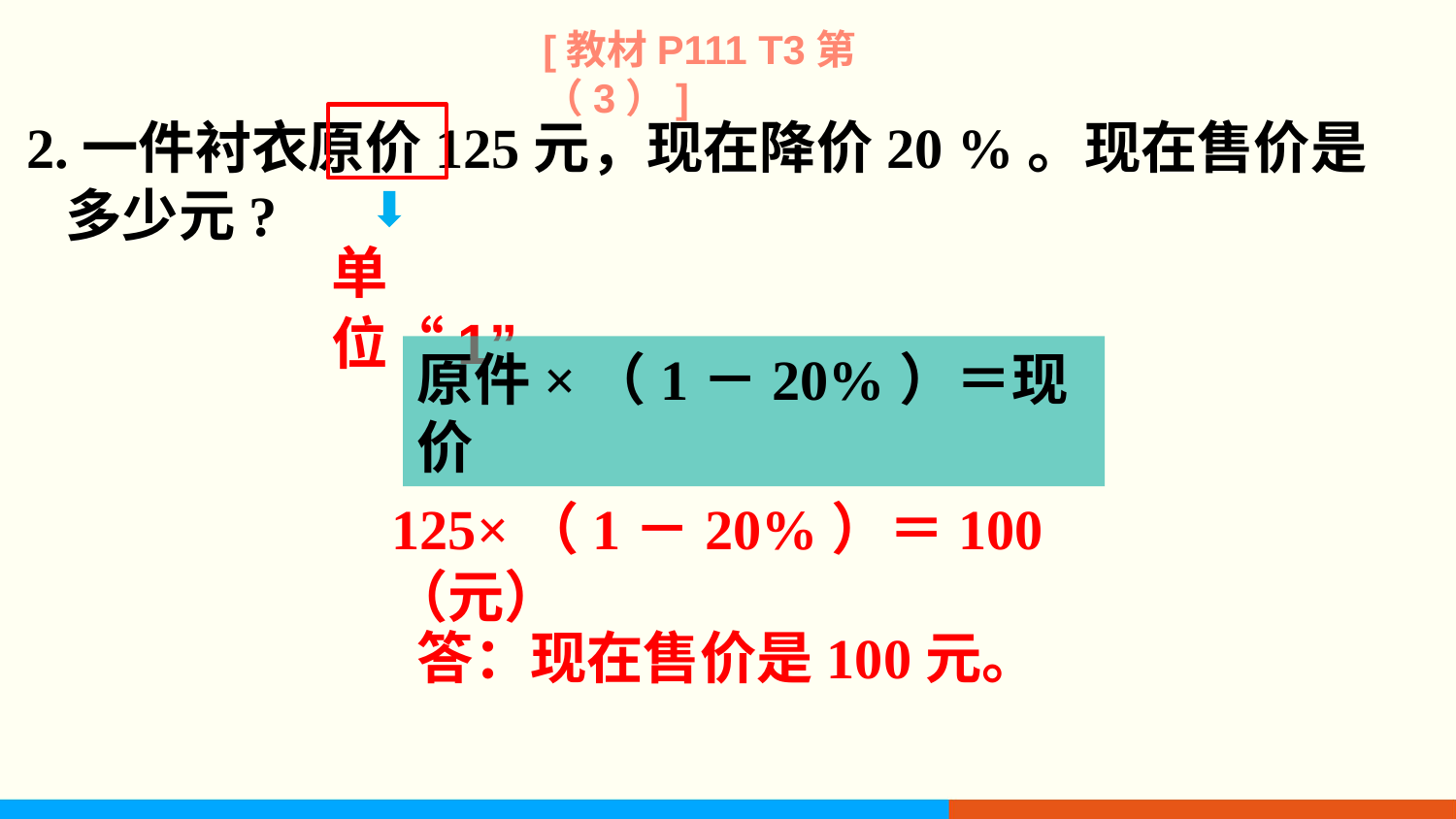

[教材P111 T3第（3）]
2.一件衬衣原价125元，现在降价20 %。现在售价是
  多少元?

单位“1”
原件×（1－20%）＝现价
125×（1－20%）＝100（元）
答：现在售价是100元。